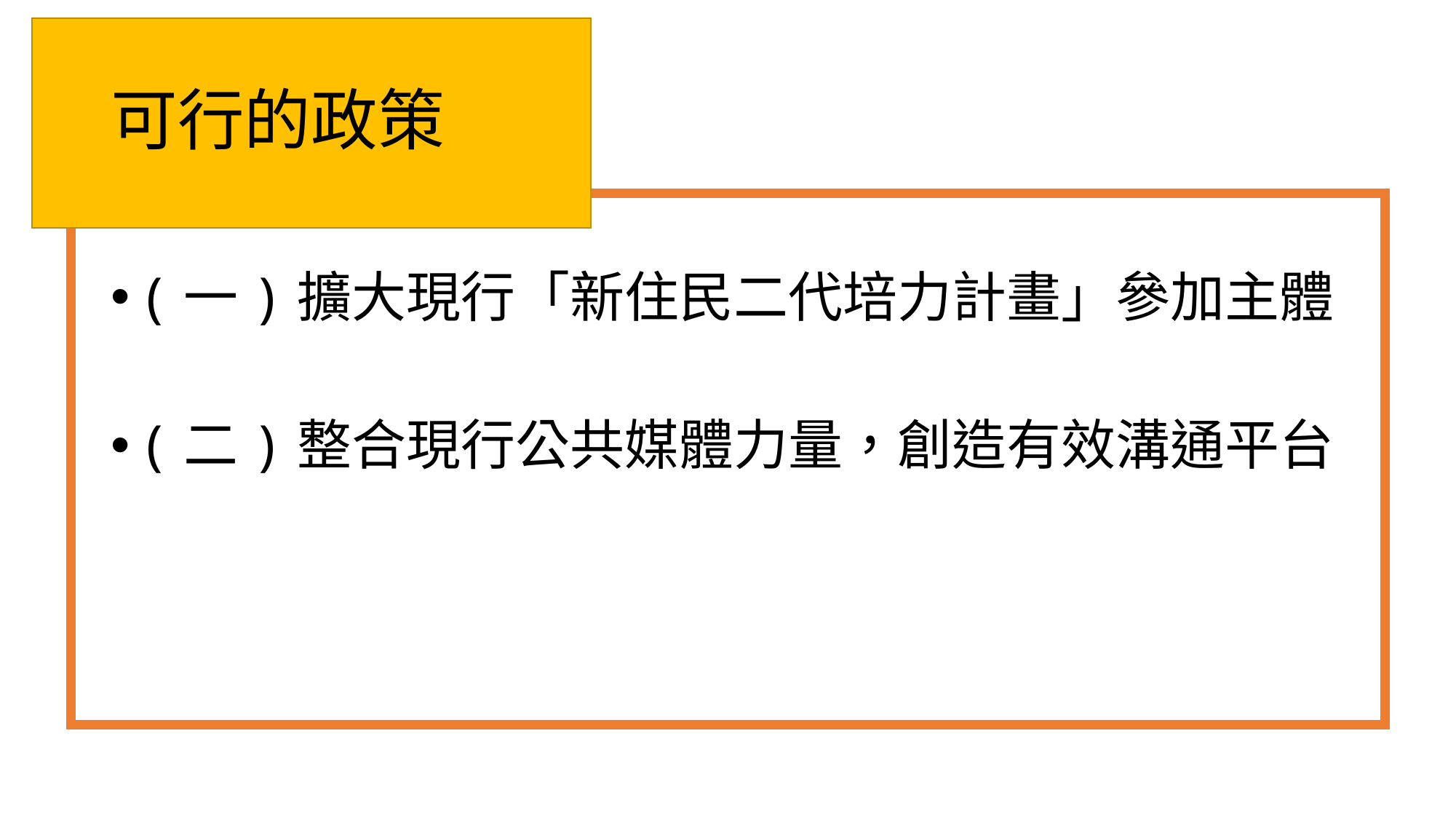

# 可行的政策

(一)擴大現行「新住民二代培力計畫」參加主體

(二)整合現行公共媒體力量，創造有效溝通平台